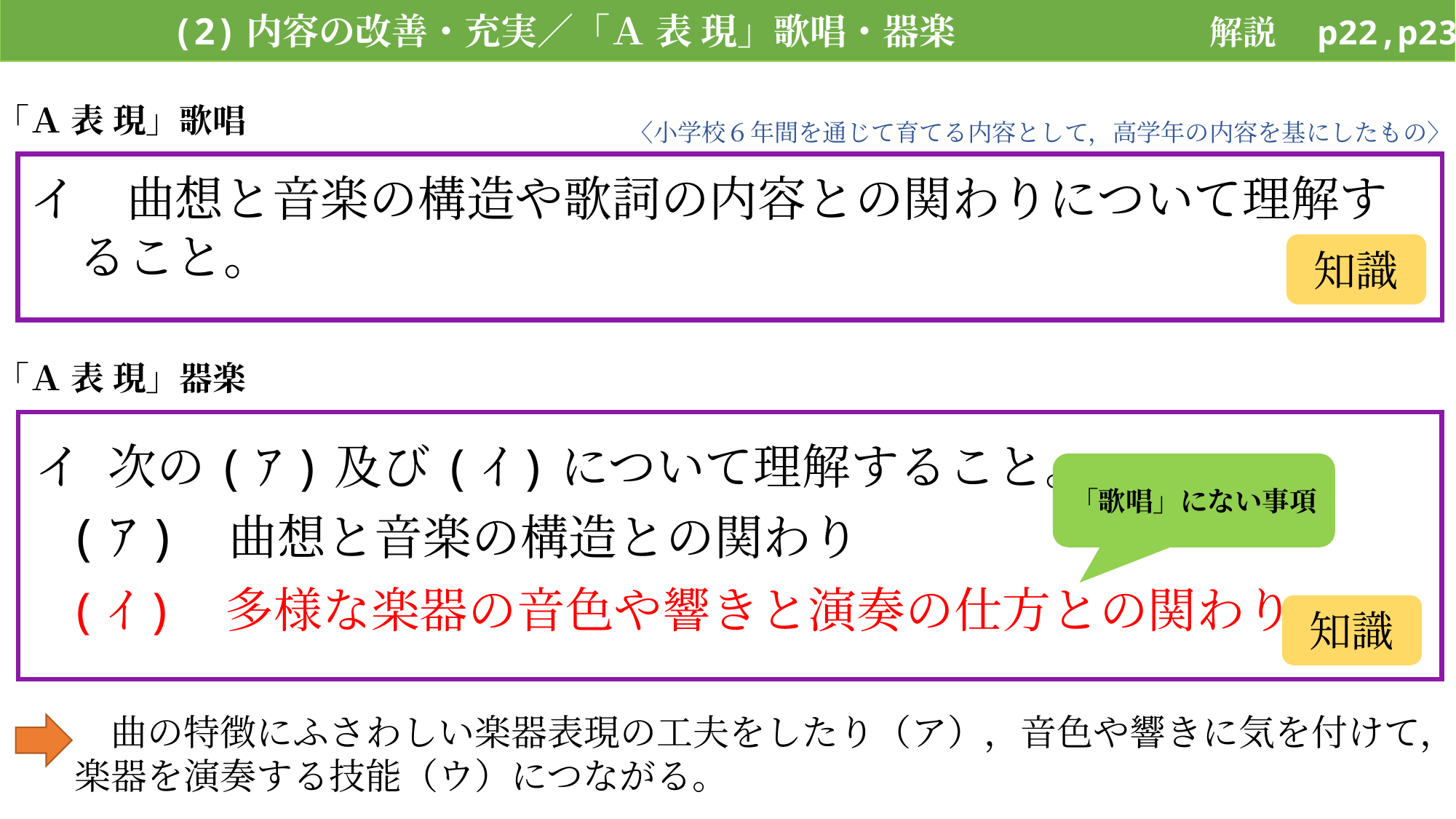

(2)内容の改善・充実／「Ａ 表 現」歌唱・器楽
解説　p22,p23
「Ａ 表 現」歌唱

イ　曲想と音楽の構造や歌詞の内容との関わりについて理解す
　ること。

〈小学校６年間を通じて育てる内容として，高学年の内容を基にしたもの〉

知識

 イ  次の(ｱ)及び(ｲ)について理解すること。
  (ｱ) 曲想と音楽の構造との関わり
  (ｲ) 多様な楽器の音色や響きと演奏の仕方との関わり

「Ａ 表 現」器楽

「歌唱」にない事項
知識
　曲の特徴にふさわしい楽器表現の工夫をしたり（ア），音色や響きに気を付けて，楽器を演奏する技能（ウ）につながる。